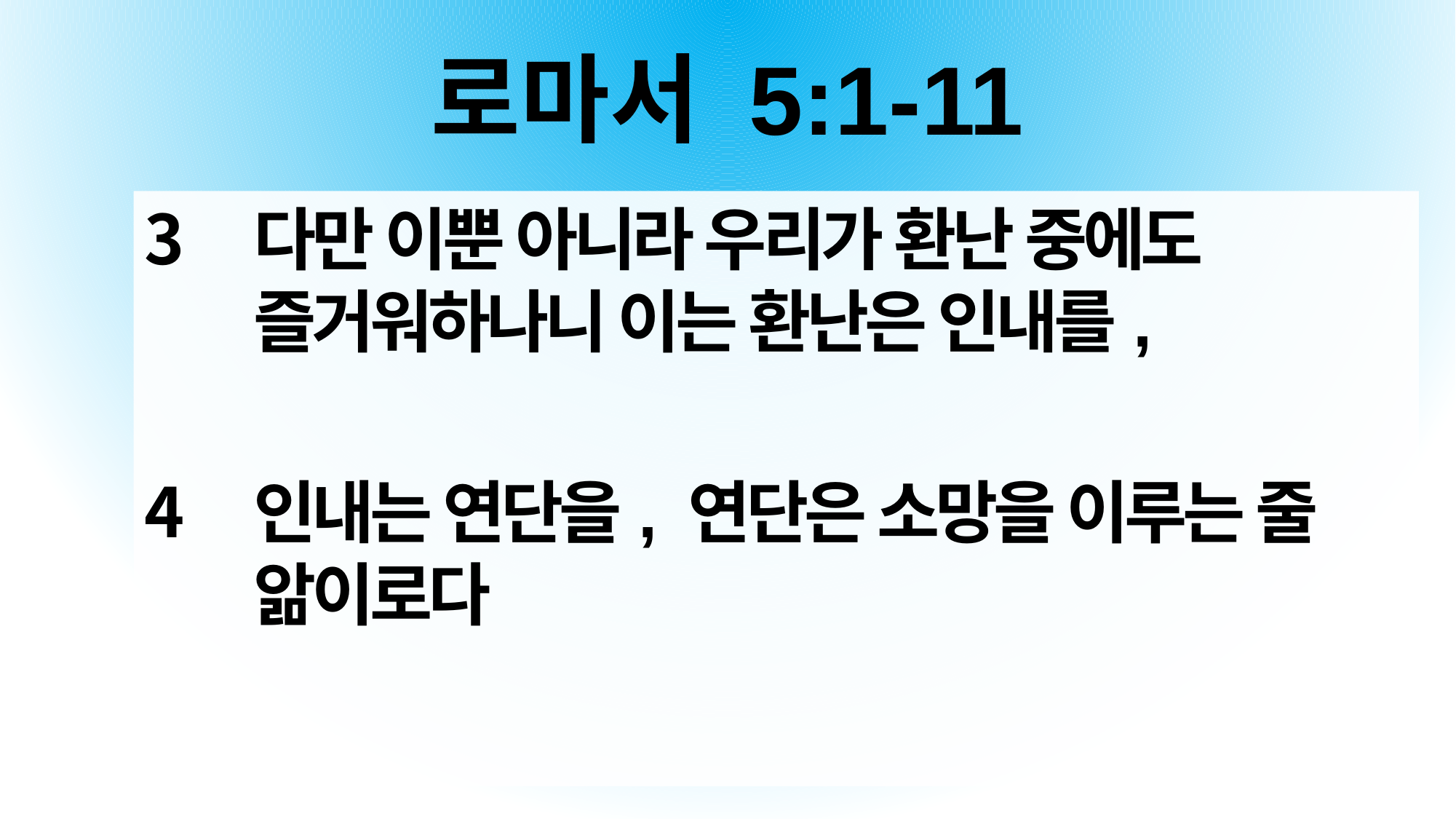

# 로마서 5:1-11
다만 이뿐 아니라 우리가 환난 중에도 즐거워하나니 이는 환난은 인내를,

인내는 연단을, 연단은 소망을 이루는 줄 앎이로다